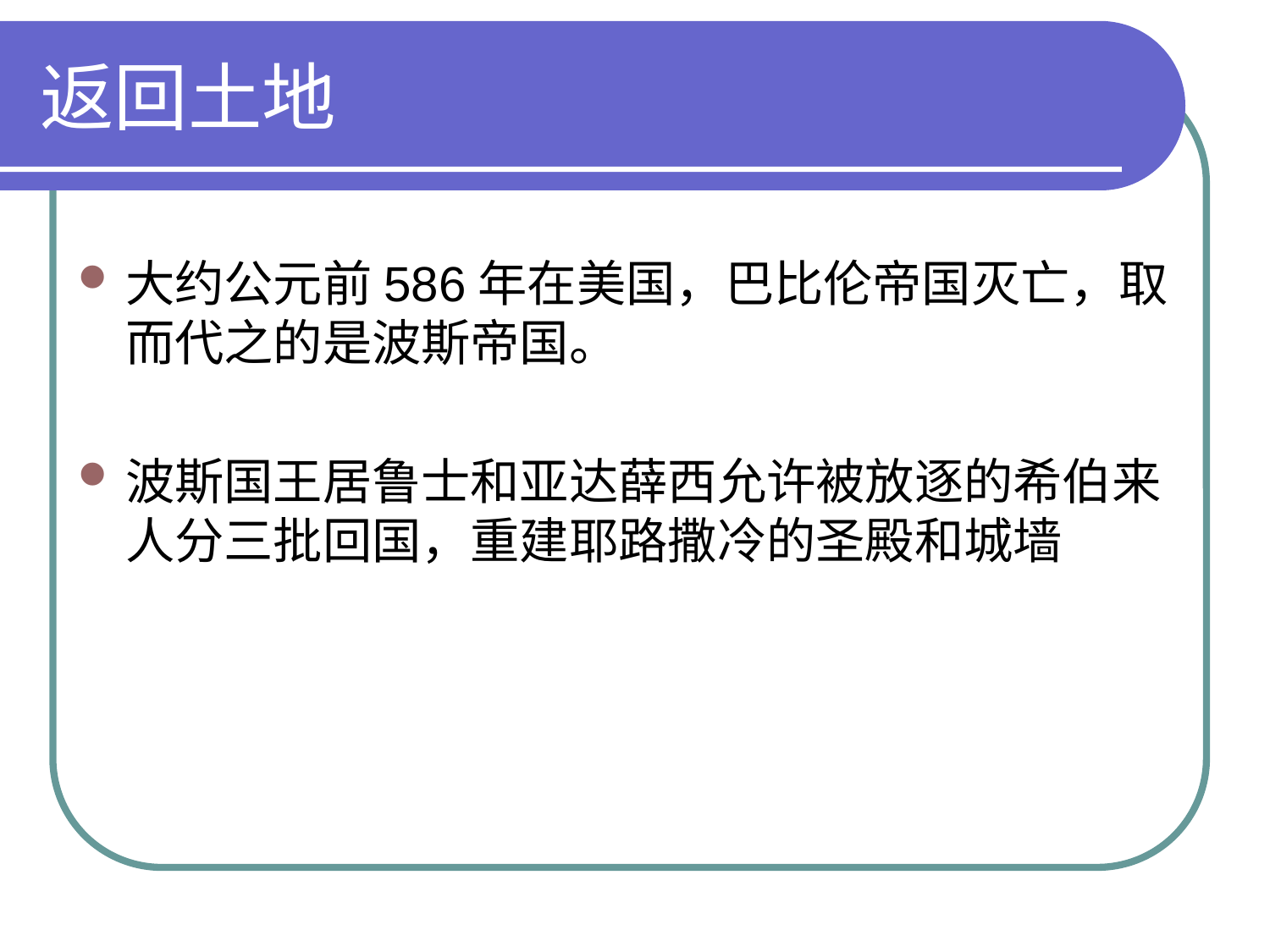

# 返回土地
大约公元前586年在美国，巴比伦帝国灭亡，取而代之的是波斯帝国。

波斯国王居鲁士和亚达薛西允许被放逐的希伯来人分三批回国，重建耶路撒冷的圣殿和城墙